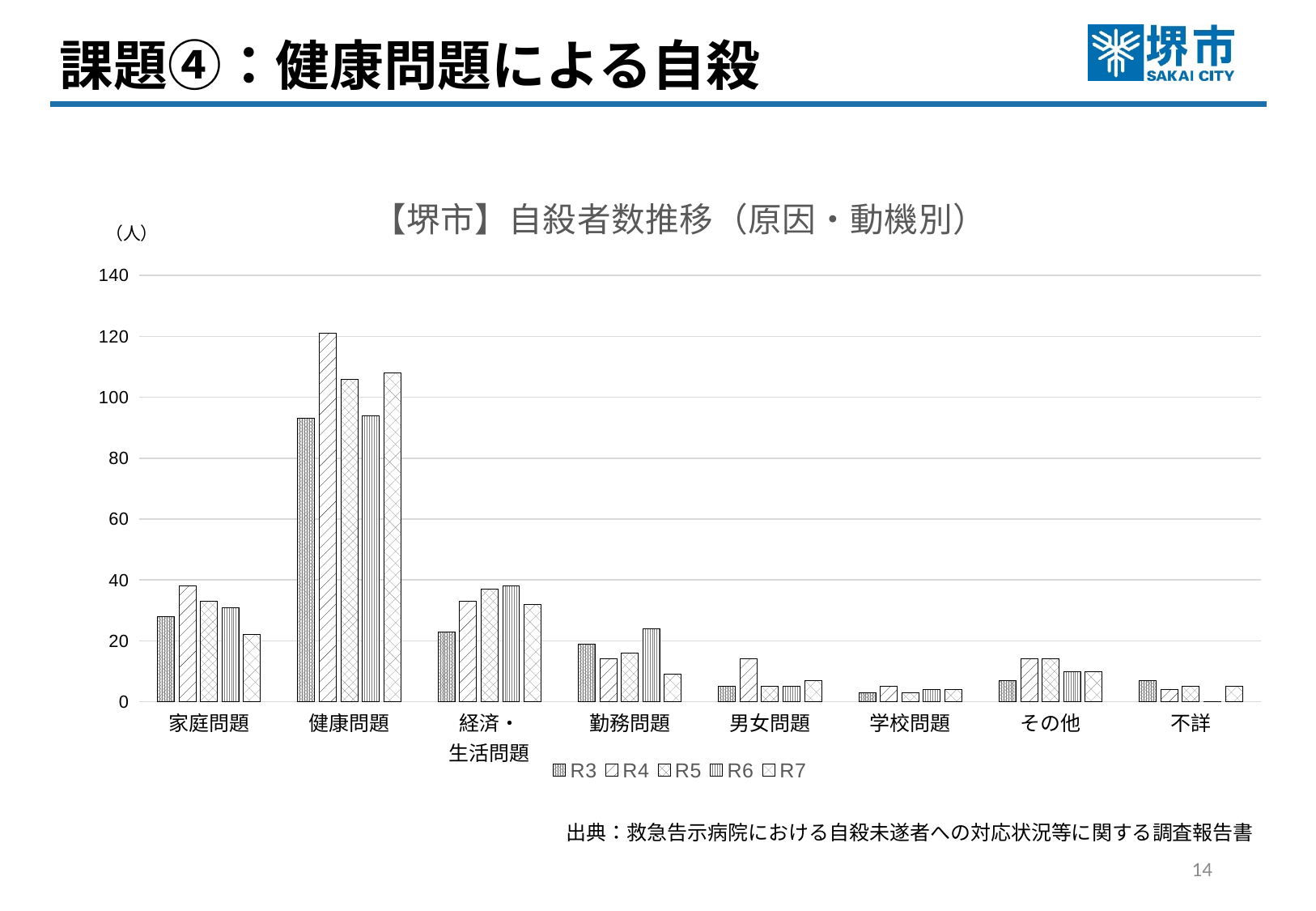

課題④：健康問題による自殺

### Chart: 【堺市】自殺者数推移（原因・動機別）

| Category | R3 | R4 | R5 | R6 | R7 |
|---|---|---|---|---|---|
| 家庭問題 | 28.0 | 38.0 | 33.0 | 31.0 | 22.0 |
| 健康問題 | 93.0 | 121.0 | 106.0 | 94.0 | 108.0 |
| 経済・
生活問題 | 23.0 | 33.0 | 37.0 | 38.0 | 32.0 |
| 勤務問題 | 19.0 | 14.0 | 16.0 | 24.0 | 9.0 |
| 男女問題 | 5.0 | 14.0 | 5.0 | 5.0 | 7.0 |
| 学校問題 | 3.0 | 5.0 | 3.0 | 4.0 | 4.0 |
| その他 | 7.0 | 14.0 | 14.0 | 10.0 | 10.0 |
| 不詳 | 7.0 | 4.0 | 5.0 | 0.0 | 5.0 |
（人）
出典：救急告示病院における自殺未遂者への対応状況等に関する調査報告書
14